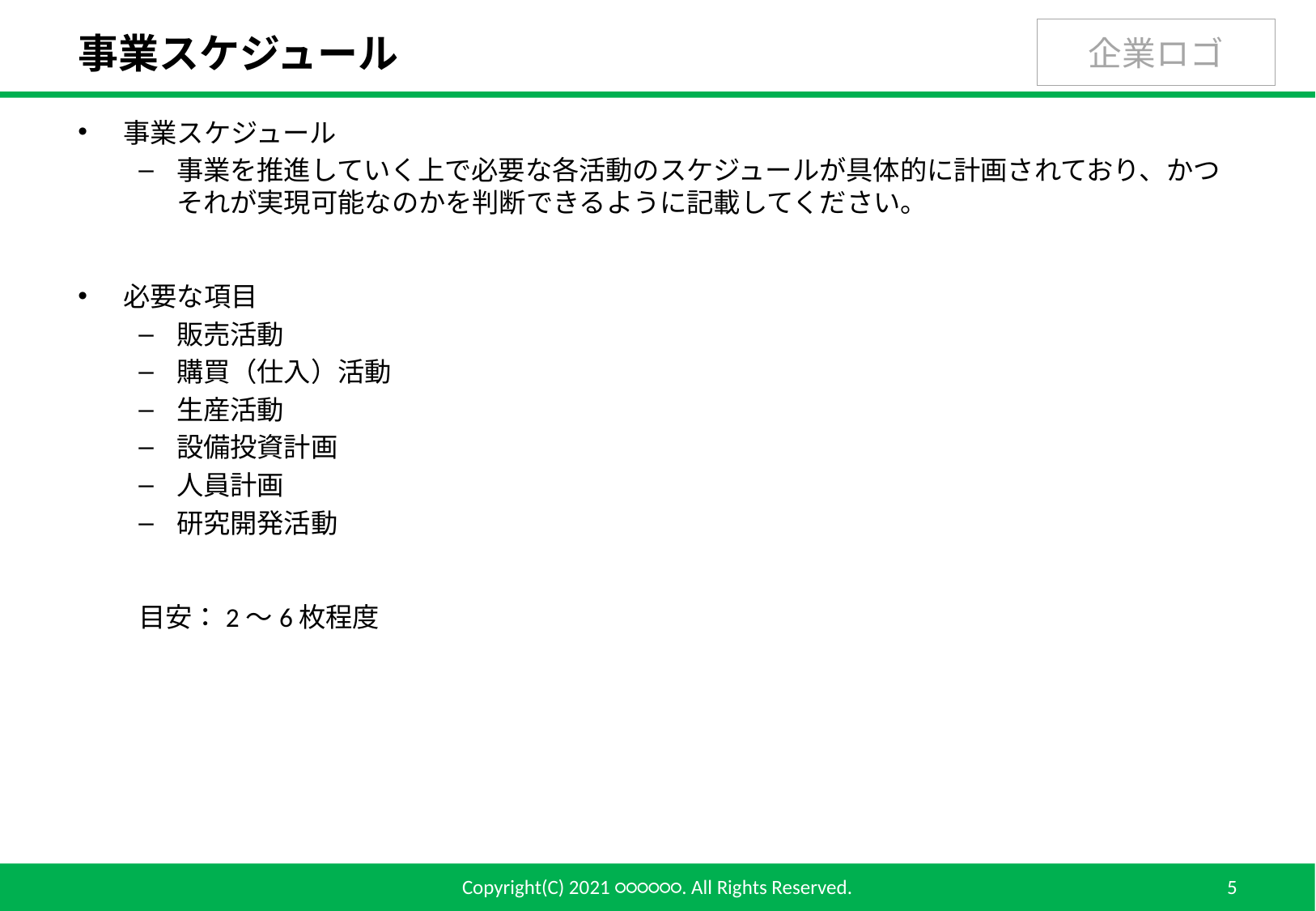

# 事業スケジュール
事業スケジュール
事業を推進していく上で必要な各活動のスケジュールが具体的に計画されており、かつそれが実現可能なのかを判断できるように記載してください。

必要な項目
販売活動
購買（仕入）活動
生産活動
設備投資計画
人員計画
研究開発活動

目安：2～6枚程度

Copyright(C) 2021 ○○○○○○. All Rights Reserved.
5